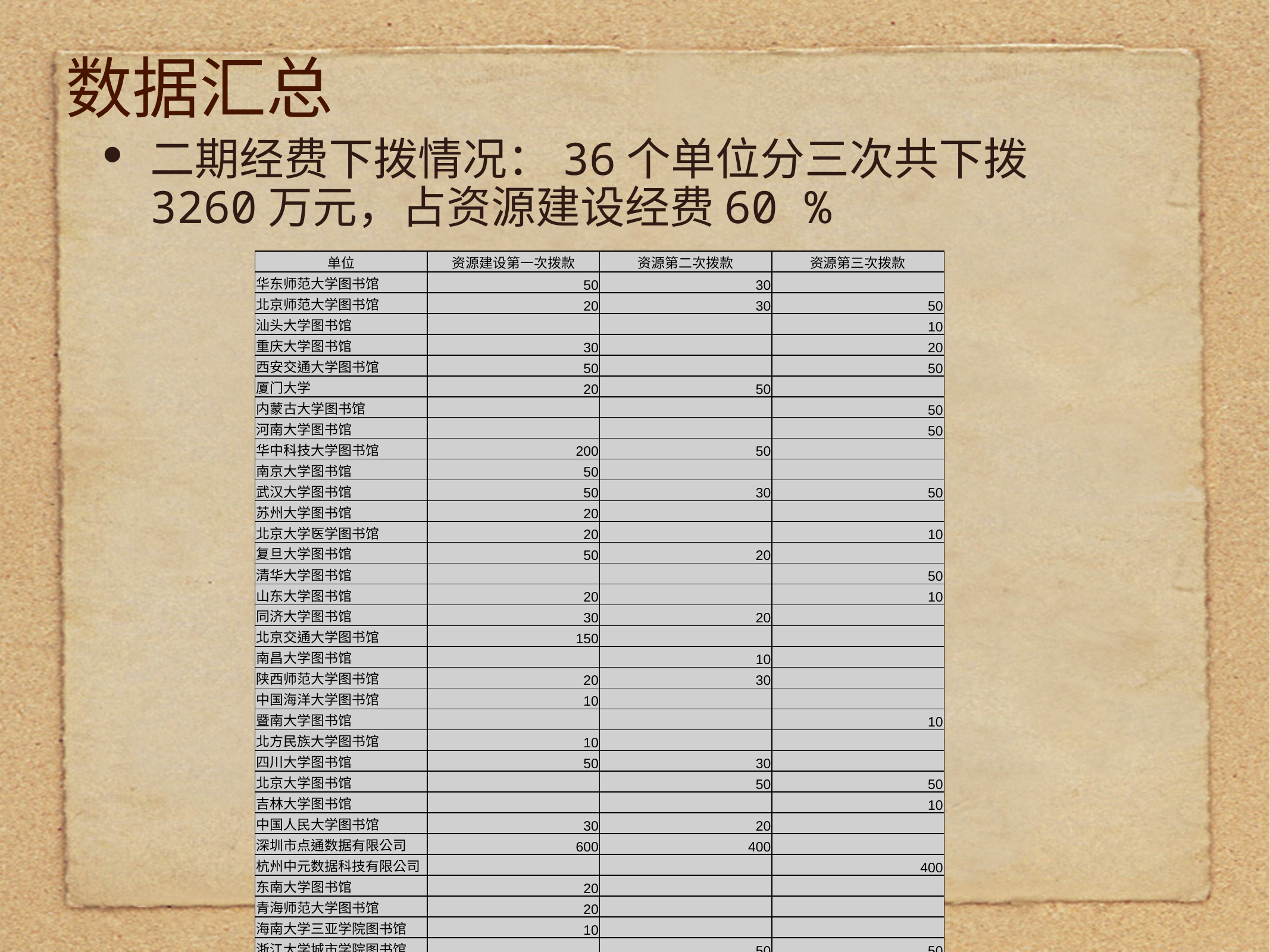

# 数据汇总
二期经费下拨情况：36个单位分三次共下拨3260万元，占资源建设经费60 %

| 单位 | 资源建设第一次拨款 | 资源第二次拨款 | 资源第三次拨款 |
| --- | --- | --- | --- |
| 华东师范大学图书馆 | 50 | 30 |  |
| 北京师范大学图书馆 | 20 | 30 | 50 |
| 汕头大学图书馆 |  |  | 10 |
| 重庆大学图书馆 | 30 |  | 20 |
| 西安交通大学图书馆 | 50 |  | 50 |
| 厦门大学 | 20 | 50 |  |
| 内蒙古大学图书馆 |  |  | 50 |
| 河南大学图书馆 |  |  | 50 |
| 华中科技大学图书馆 | 200 | 50 |  |
| 南京大学图书馆 | 50 |  |  |
| 武汉大学图书馆 | 50 | 30 | 50 |
| 苏州大学图书馆 | 20 |  |  |
| 北京大学医学图书馆 | 20 |  | 10 |
| 复旦大学图书馆 | 50 | 20 |  |
| 清华大学图书馆 |  |  | 50 |
| 山东大学图书馆 | 20 |  | 10 |
| 同济大学图书馆 | 30 | 20 |  |
| 北京交通大学图书馆 | 150 |  |  |
| 南昌大学图书馆 |  | 10 |  |
| 陕西师范大学图书馆 | 20 | 30 |  |
| 中国海洋大学图书馆 | 10 |  |  |
| 暨南大学图书馆 |  |  | 10 |
| 北方民族大学图书馆 | 10 |  |  |
| 四川大学图书馆 | 50 | 30 |  |
| 北京大学图书馆 |  | 50 | 50 |
| 吉林大学图书馆 |  |  | 10 |
| 中国人民大学图书馆 | 30 | 20 |  |
| 深圳市点通数据有限公司 | 600 | 400 |  |
| 杭州中元数据科技有限公司 |  |  | 400 |
| 东南大学图书馆 | 20 |  |  |
| 青海师范大学图书馆 | 20 |  |  |
| 海南大学三亚学院图书馆 | 10 |  |  |
| 浙江大学城市学院图书馆 |  | 50 | 50 |
| 新疆农业大学图书馆 | 20 |  |  |
| 中国美术学院 |  | 20 |  |
|  | 1550 | 840 | 870 |